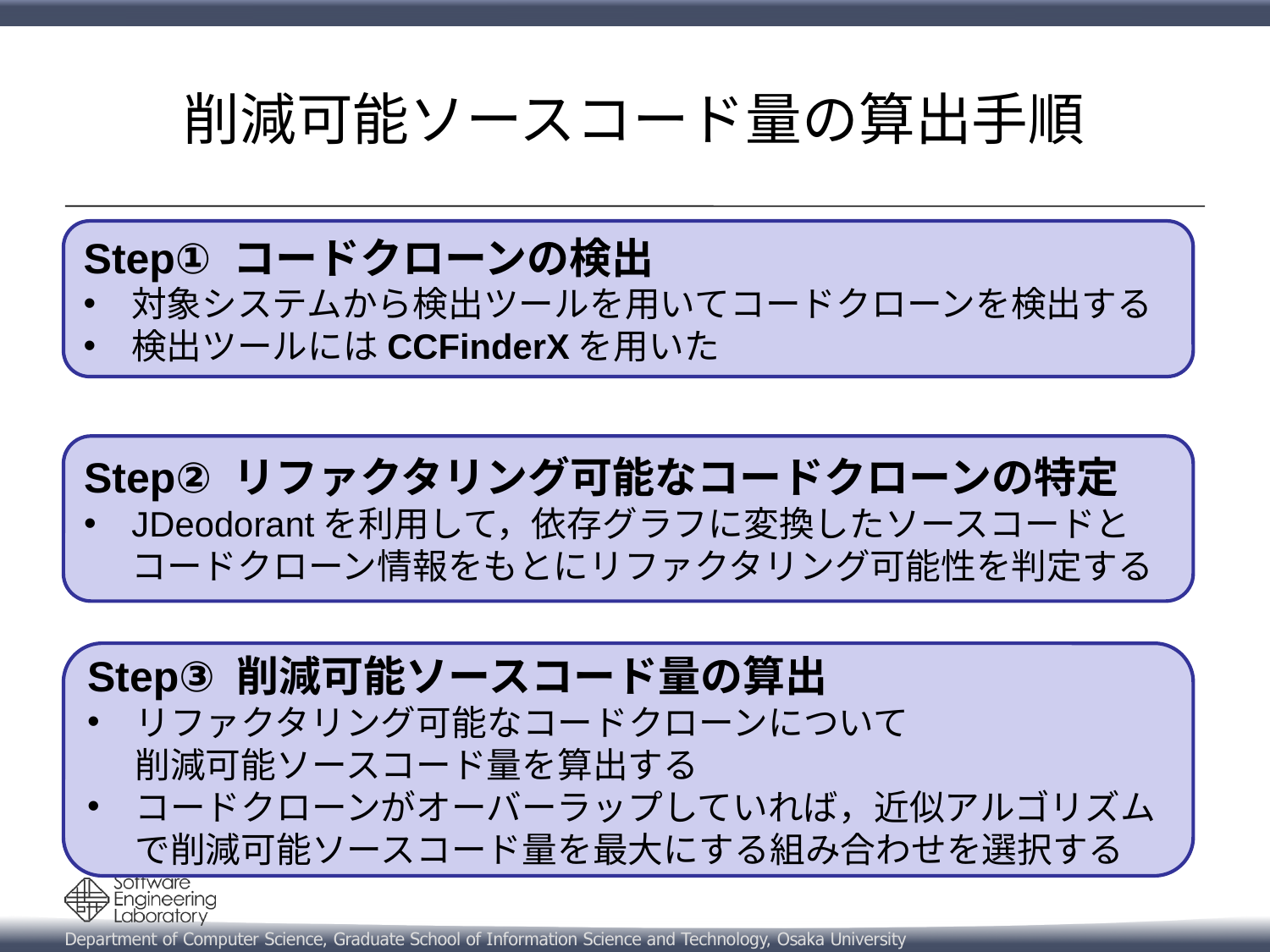

# 削減可能ソースコード量の算出手順
Step① コードクローンの検出
対象システムから検出ツールを用いてコードクローンを検出する
検出ツールにはCCFinderXを用いた

Step② リファクタリング可能なコードクローンの特定
JDeodorantを利用して，依存グラフに変換したソースコードとコードクローン情報をもとにリファクタリング可能性を判定する
Step③ 削減可能ソースコード量の算出
リファクタリング可能なコードクローンについて
削減可能ソースコード量を算出する
コードクローンがオーバーラップしていれば，近似アルゴリズムで削減可能ソースコード量を最大にする組み合わせを選択する